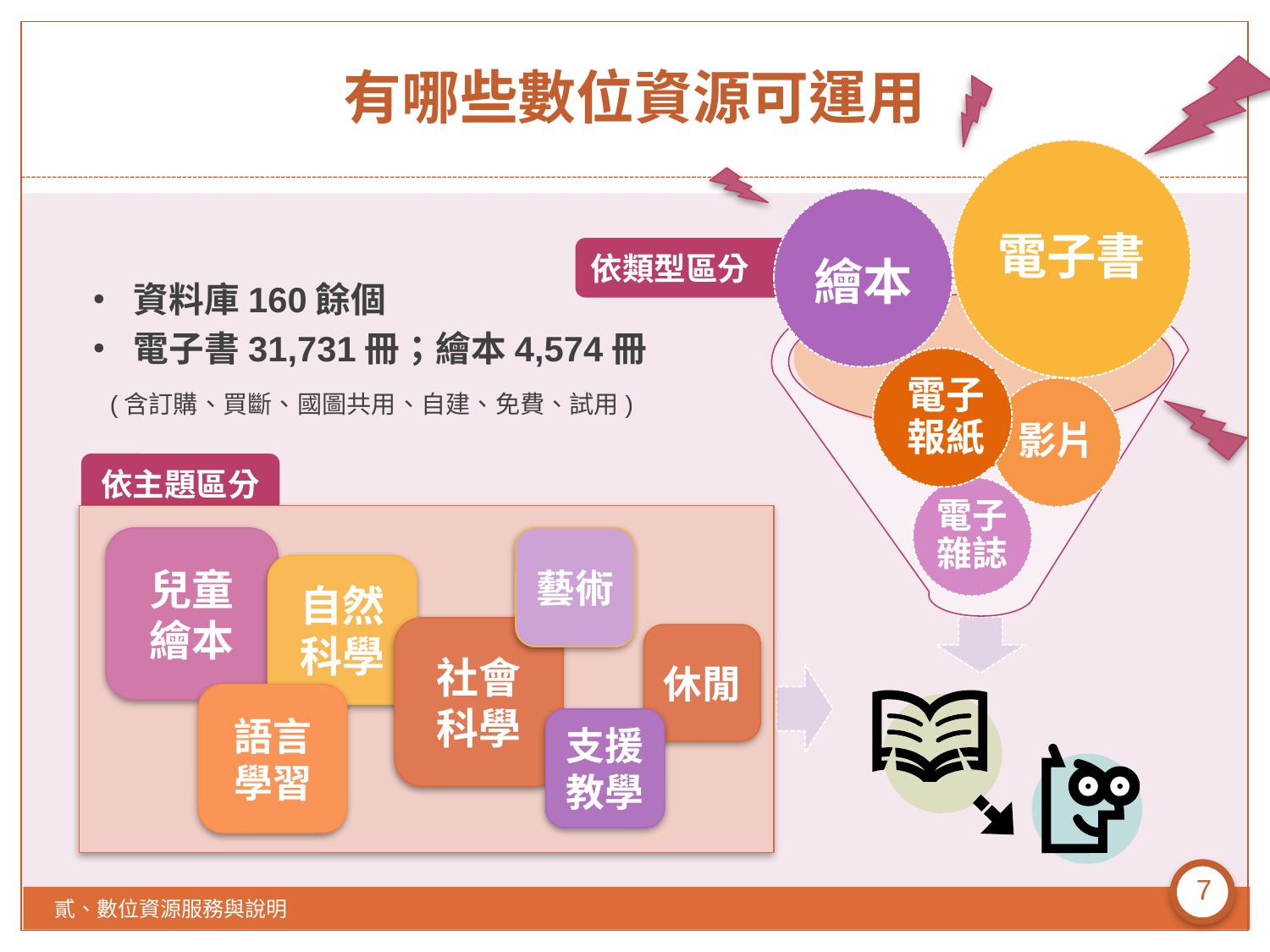

# 有哪些數位資源可運用

電子書

繪本

電子報紙

影片

電子雜誌

依類型區分
• 資料庫160餘個
• 電子書31,731冊；繪本4,574冊
    (含訂購、買斷、國圖共用、自建、免費、試用)
依主題區分

藝術
兒童
繪本
自然科學
社會
科學
休閒

語言學習
支援教學
貳、數位資源服務與說明